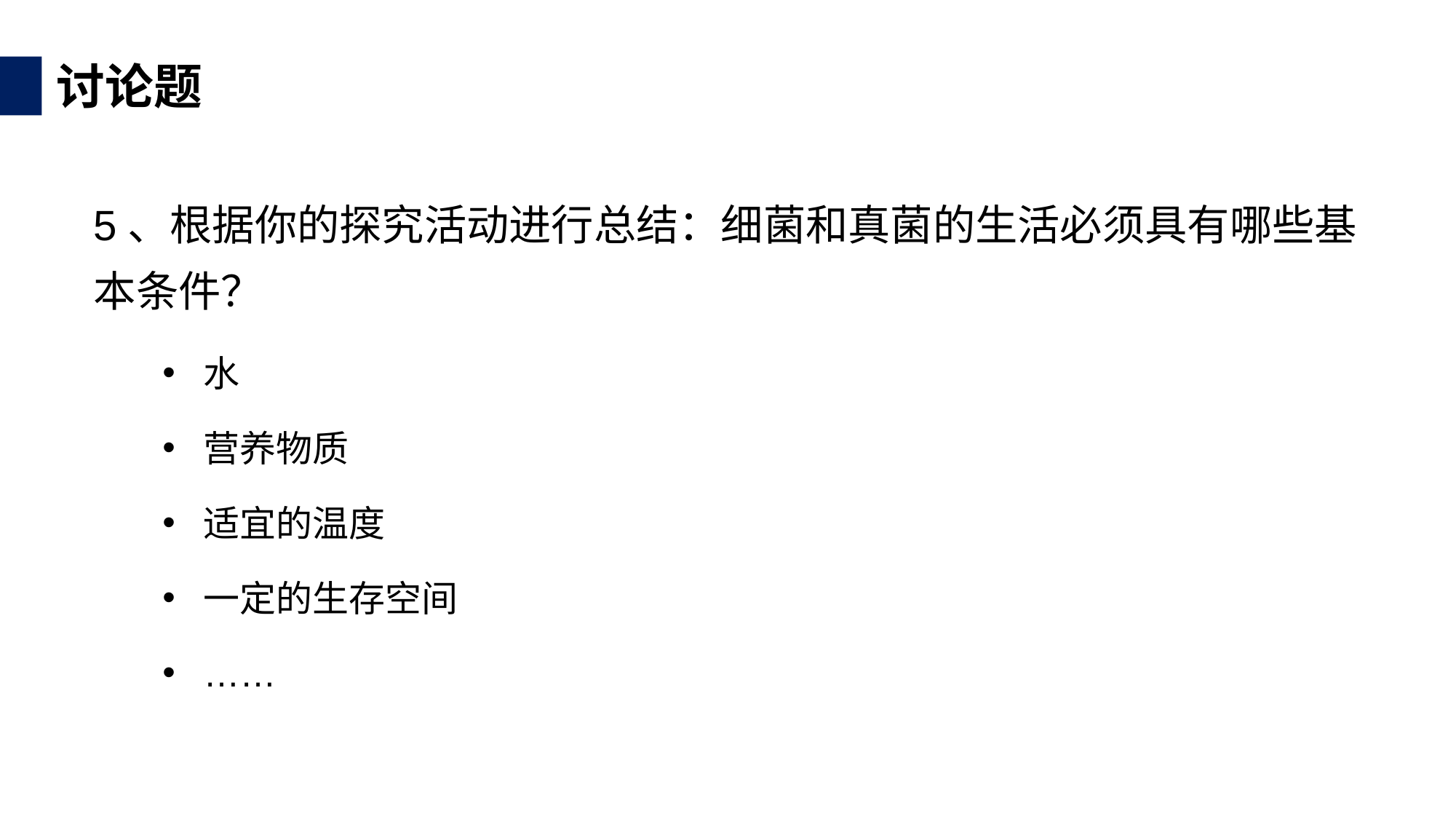

讨论题

5、根据你的探究活动进行总结：细菌和真菌的生活必须具有哪些基本条件？
水
营养物质
适宜的温度
一定的生存空间
……